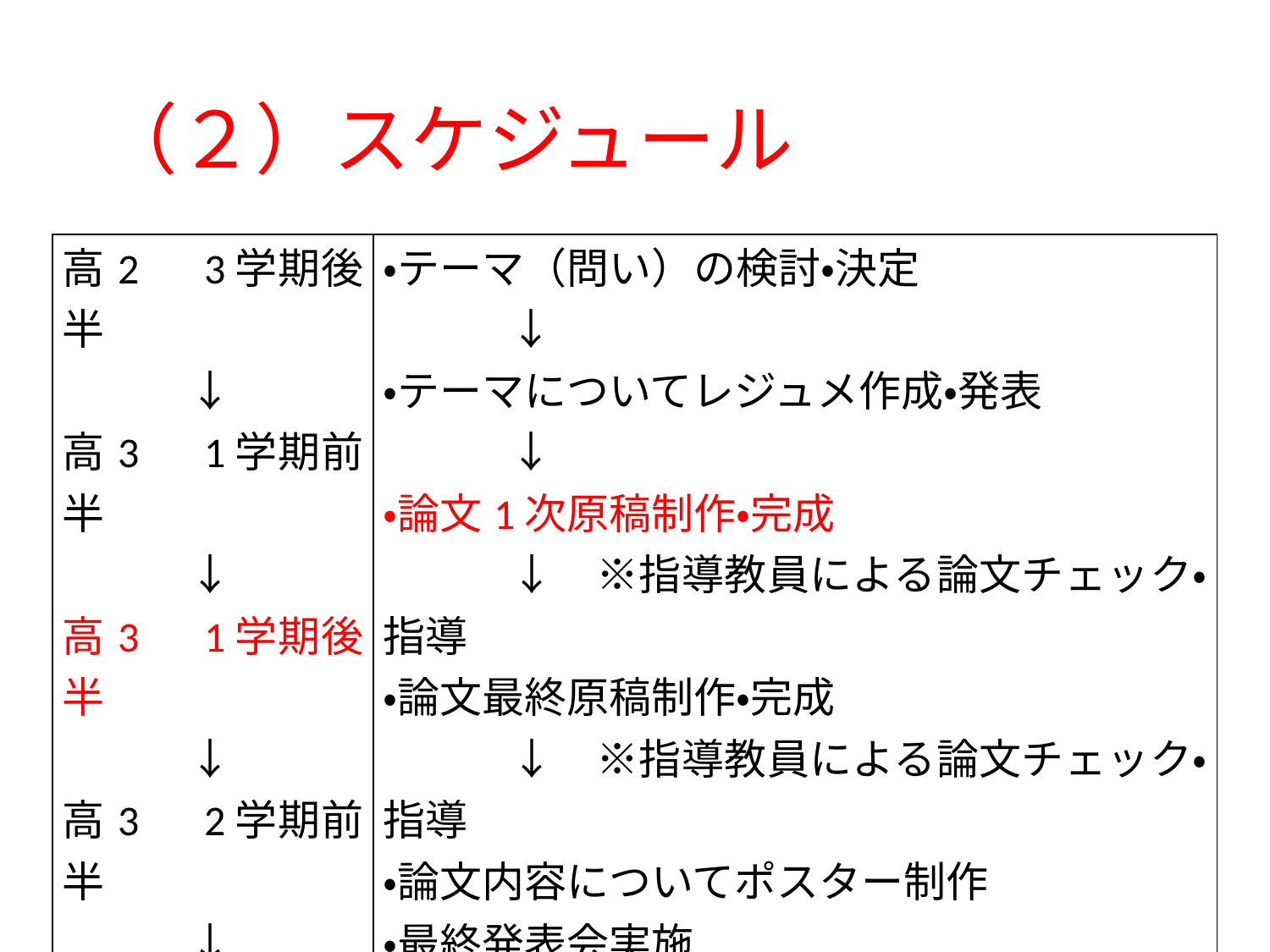

# （２）スケジュール
| 高2　3学期後半 　　　↓ 高3　1学期前半 　　　↓　 高3　1学期後半 　　　↓ 高3　2学期前半 　　　↓ 高3　2学期後半 　 　　　↓　 高3　3学期 | ・テーマ（問い）の検討・決定 　　　↓ ・テーマについてレジュメ作成・発表 　　　↓ ・論文1次原稿制作・完成 　　　↓　※指導教員による論文チェック・指導 ・論文最終原稿制作・完成 　　　↓　※指導教員による論文チェック・指導 ・論文内容についてポスター制作 ・最終発表会実施 　　　↓　　 ・論文相互評価・論文集印刷 |
| --- | --- |